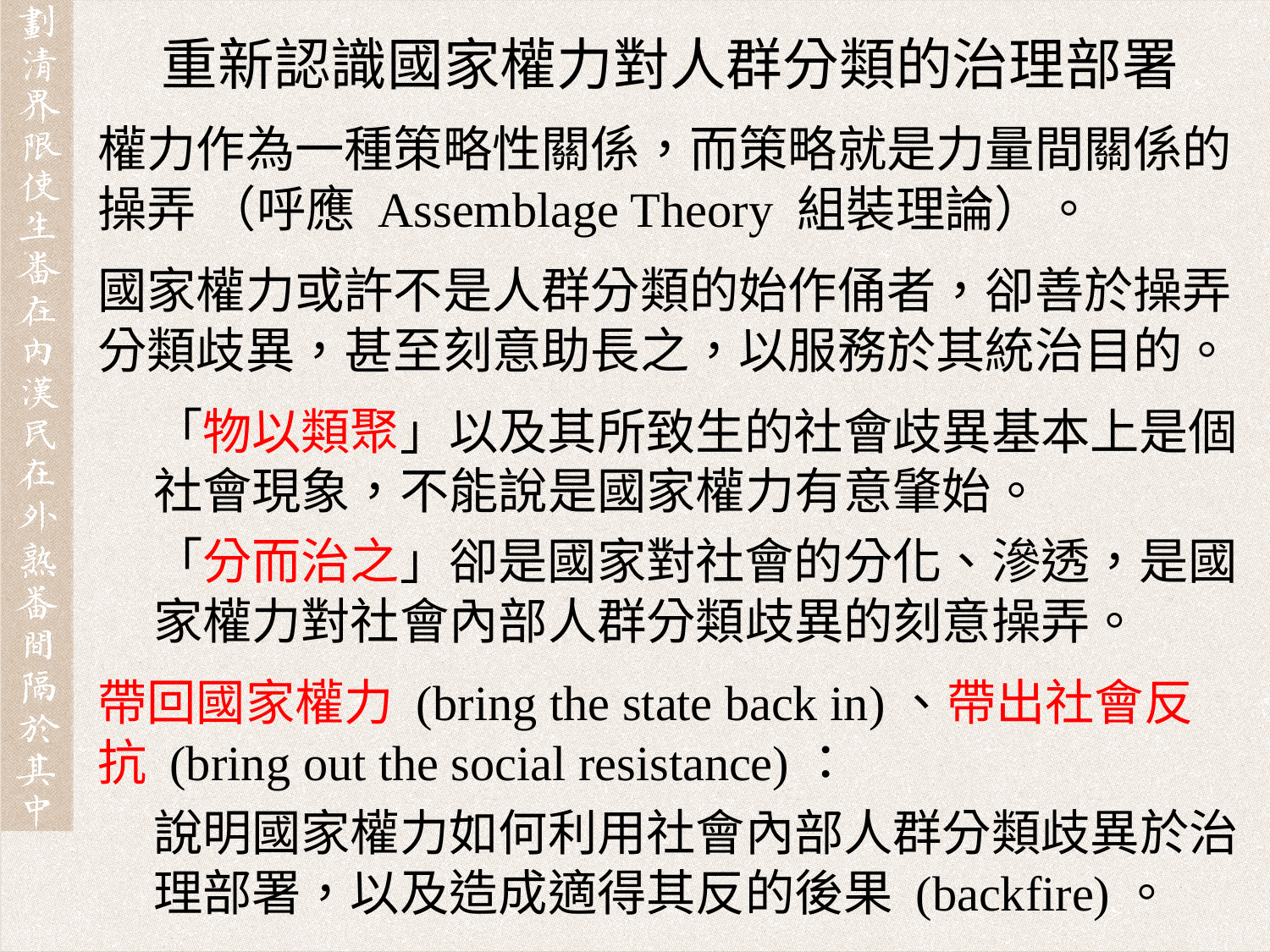

重新認識國家權力對人群分類的治理部署
權力作為一種策略性關係，而策略就是力量間關係的操弄 （呼應 Assemblage Theory 組裝理論）。
國家權力或許不是人群分類的始作俑者，卻善於操弄分類歧異，甚至刻意助長之，以服務於其統治目的。
「物以類聚」以及其所致生的社會歧異基本上是個社會現象，不能說是國家權力有意肇始。
「分而治之」卻是國家對社會的分化、滲透，是國家權力對社會內部人群分類歧異的刻意操弄。
帶回國家權力 (bring the state back in)、帶出社會反抗 (bring out the social resistance)：
說明國家權力如何利用社會內部人群分類歧異於治理部署，以及造成適得其反的後果 (backfire)。